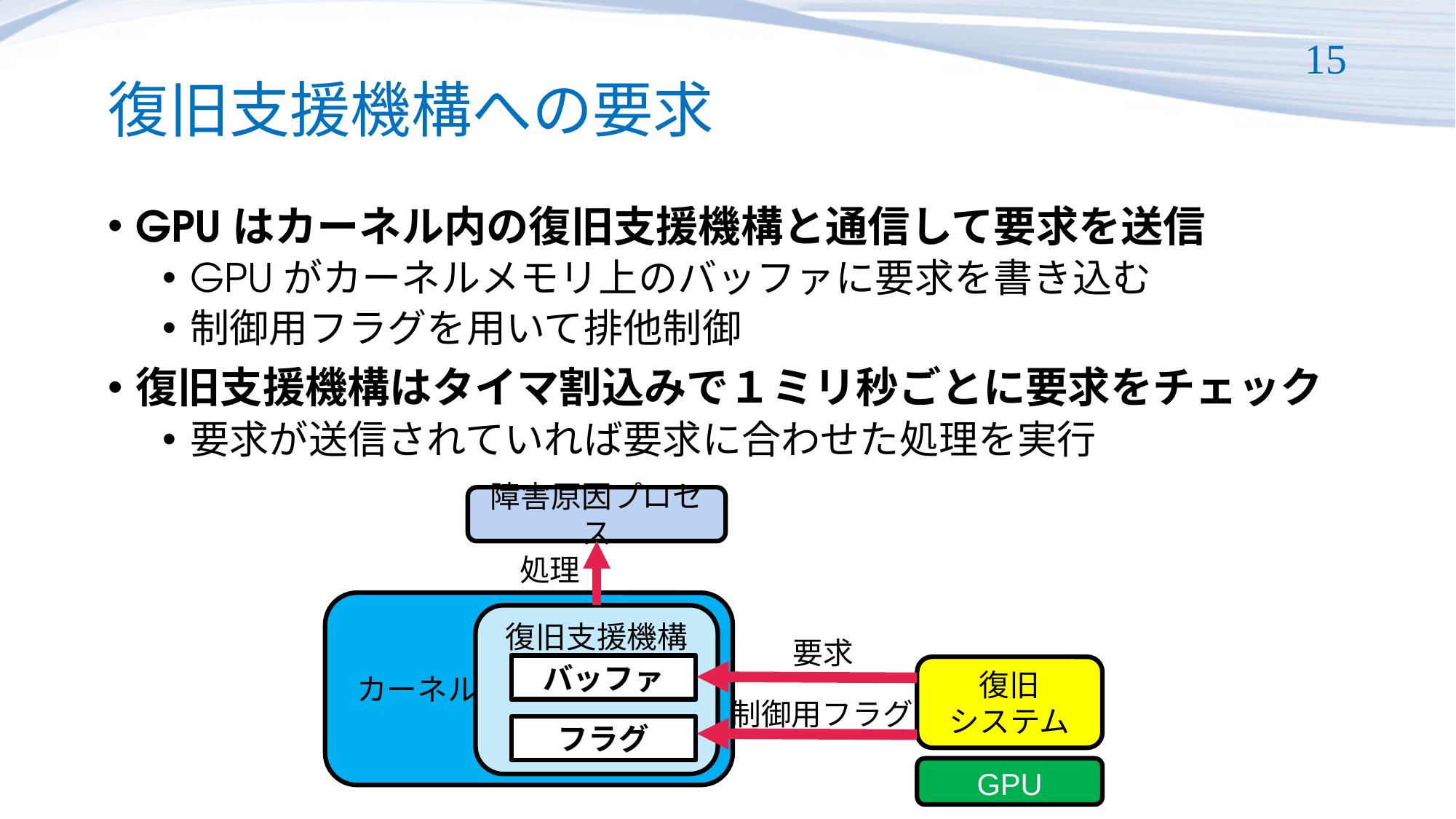

# 復旧支援機構への要求
15
GPUはカーネル内の復旧支援機構と通信して要求を送信
GPUがカーネルメモリ上のバッファに要求を書き込む
制御用フラグを用いて排他制御
復旧支援機構はタイマ割込みで１ミリ秒ごとに要求をチェック
要求が送信されていれば要求に合わせた処理を実行
障害原因プロセス
処理
 カーネル
復旧支援機構
要求
バッファ

復旧
システム
制御用フラグ
フラグ

GPU